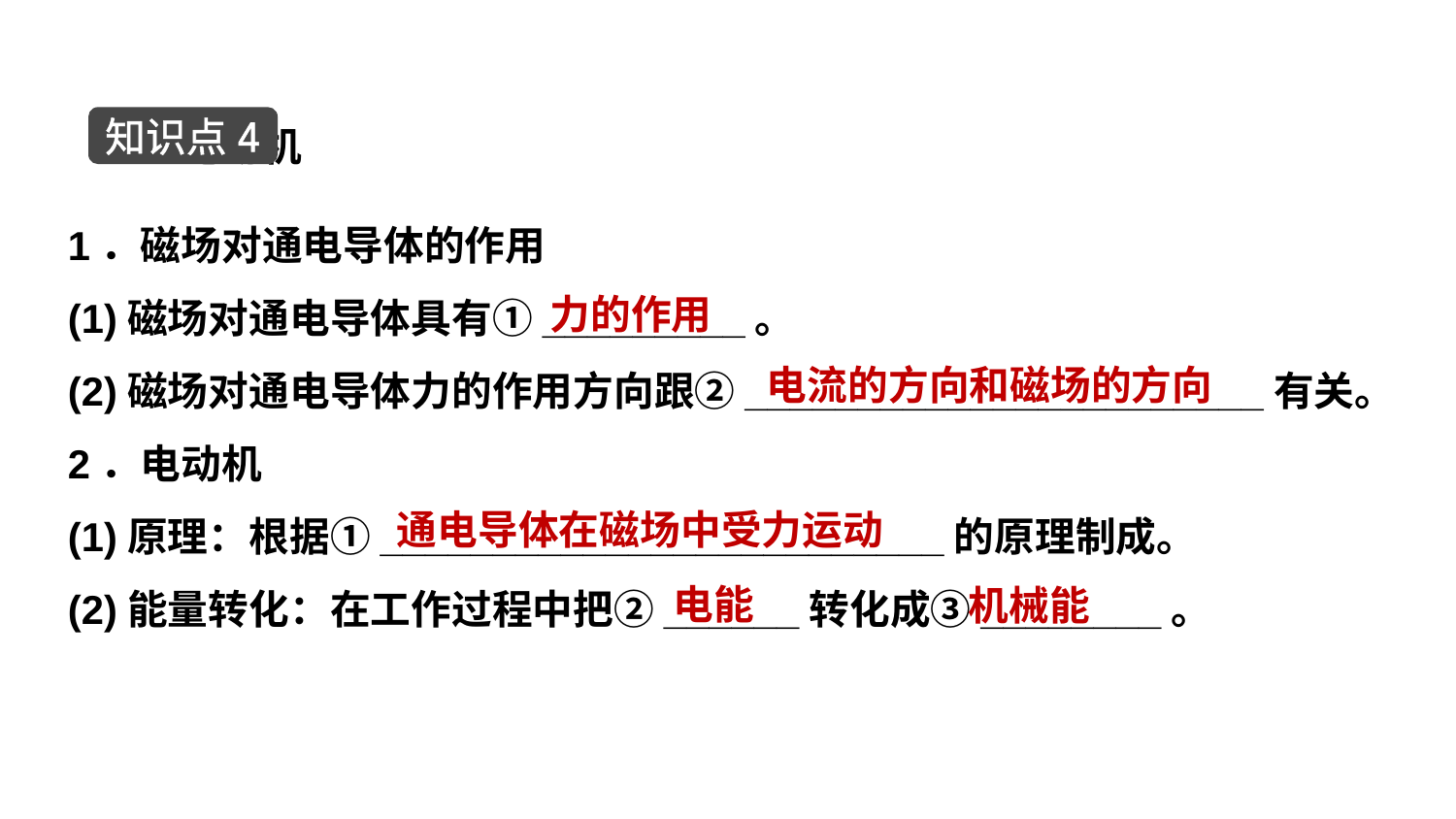

电动机
知识点4
1．磁场对通电导体的作用
(1)磁场对通电导体具有①_________。
(2)磁场对通电导体力的作用方向跟②_______________________有关。
2．电动机
(1)原理：根据①_________________________的原理制成。
(2)能量转化：在工作过程中把②______转化成③________。
力的作用
电流的方向和磁场的方向
通电导体在磁场中受力运动
电能
机械能